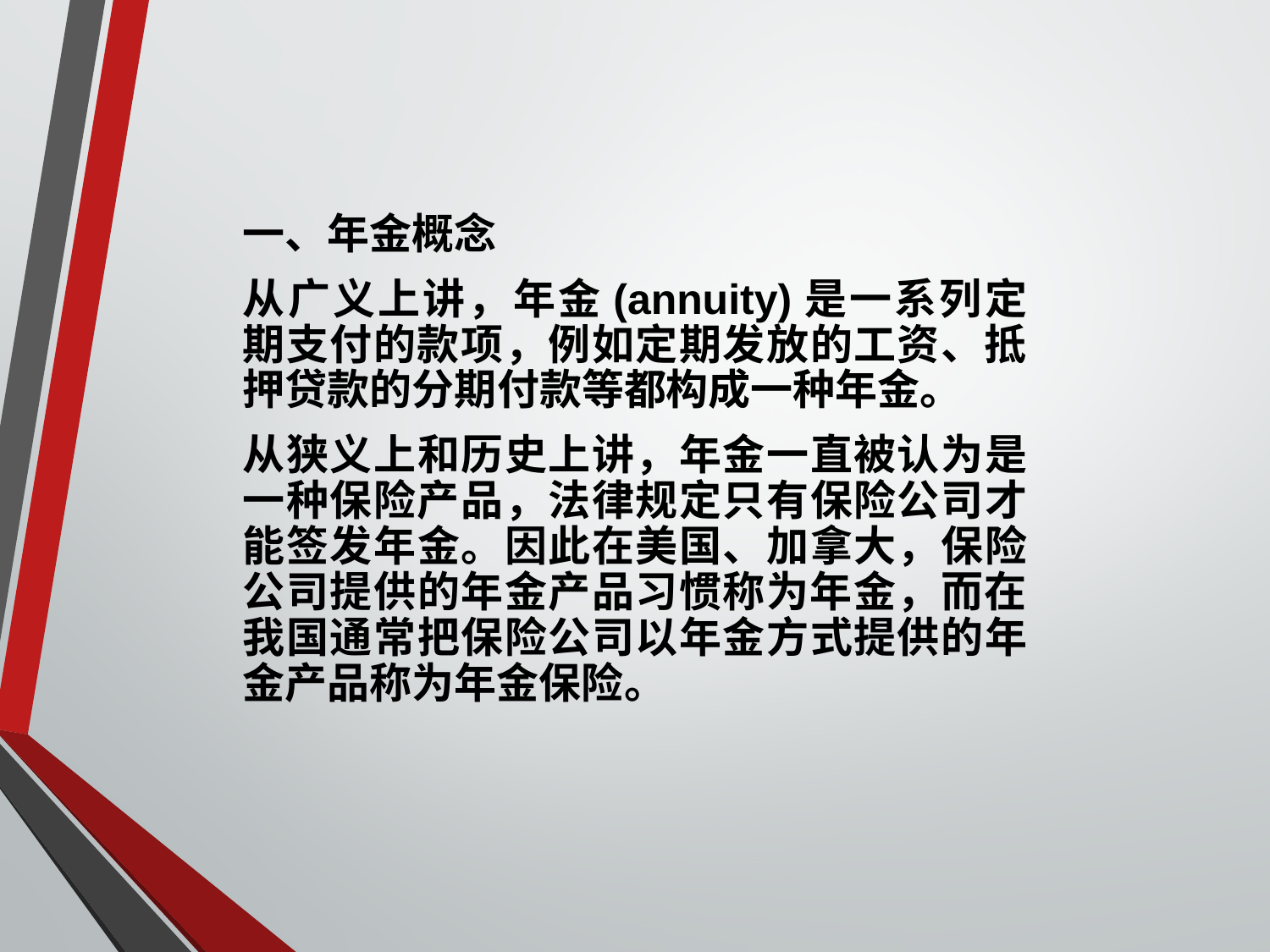

一、年金概念
从广义上讲，年金(annuity)是一系列定期支付的款项，例如定期发放的工资、抵押贷款的分期付款等都构成一种年金。
从狭义上和历史上讲，年金一直被认为是一种保险产品，法律规定只有保险公司才能签发年金。因此在美国、加拿大，保险公司提供的年金产品习惯称为年金，而在我国通常把保险公司以年金方式提供的年金产品称为年金保险。